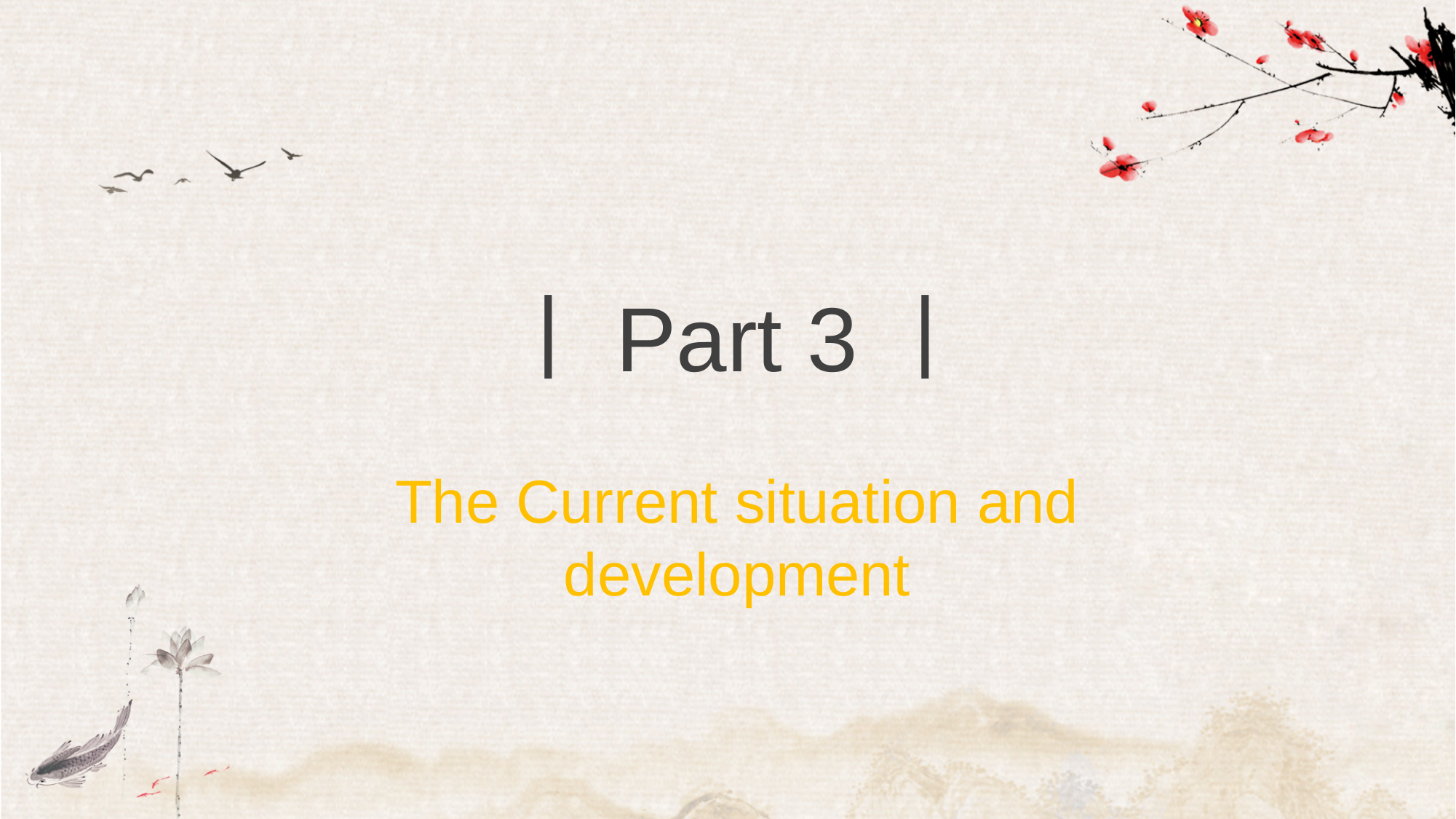

丨Part 3丨

The Current situation and development